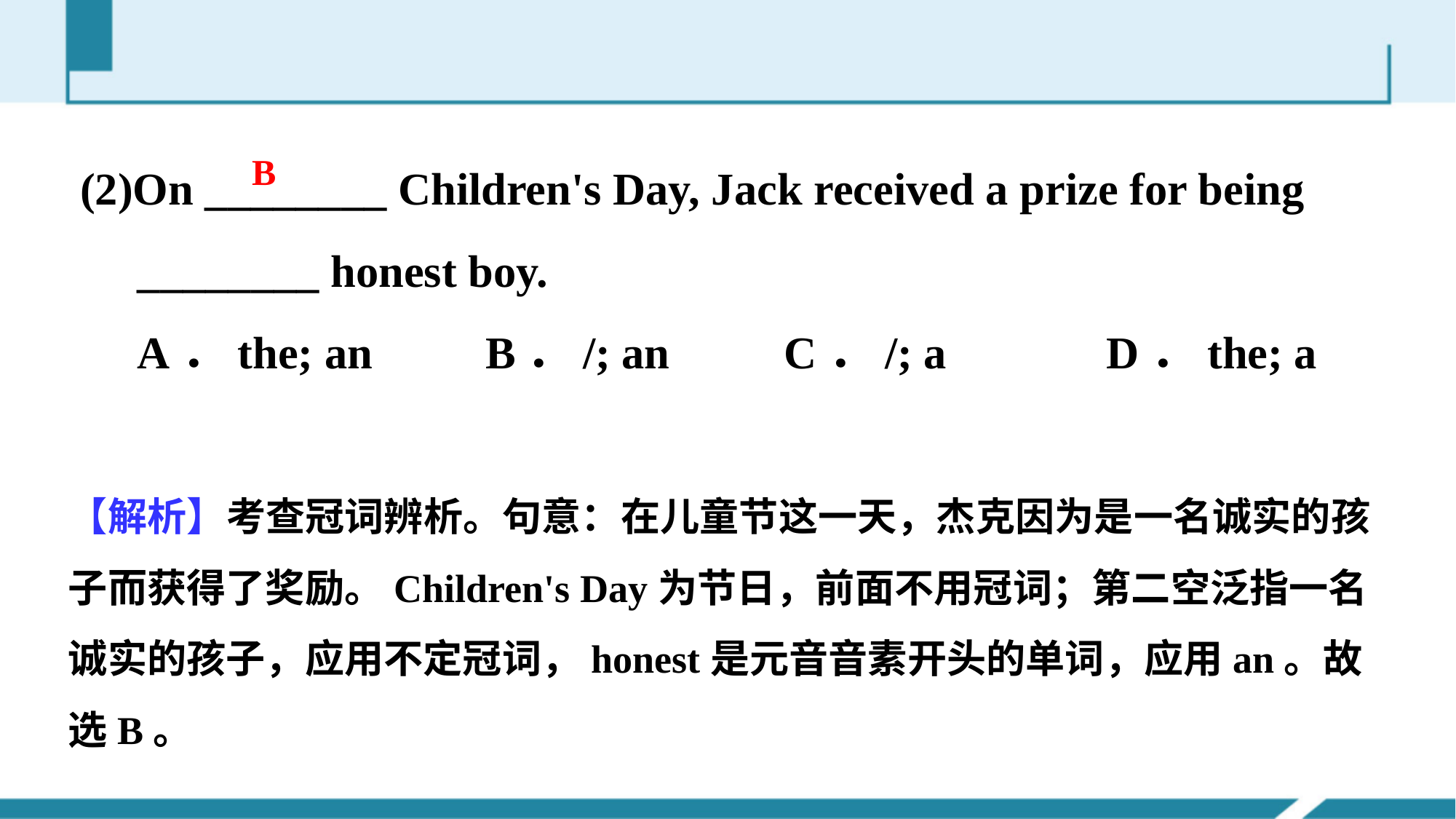

(2)On ________ Children's Day, Jack received a prize for being
     ________ honest boy.
     A．the; an　　B．/; an          C．/; a              D．the; a

B
【解析】考查冠词辨析。句意：在儿童节这一天，杰克因为是一名诚实的孩子而获得了奖励。Children's Day为节日，前面不用冠词；第二空泛指一名诚实的孩子，应用不定冠词，honest是元音音素开头的单词，应用an。故选B。